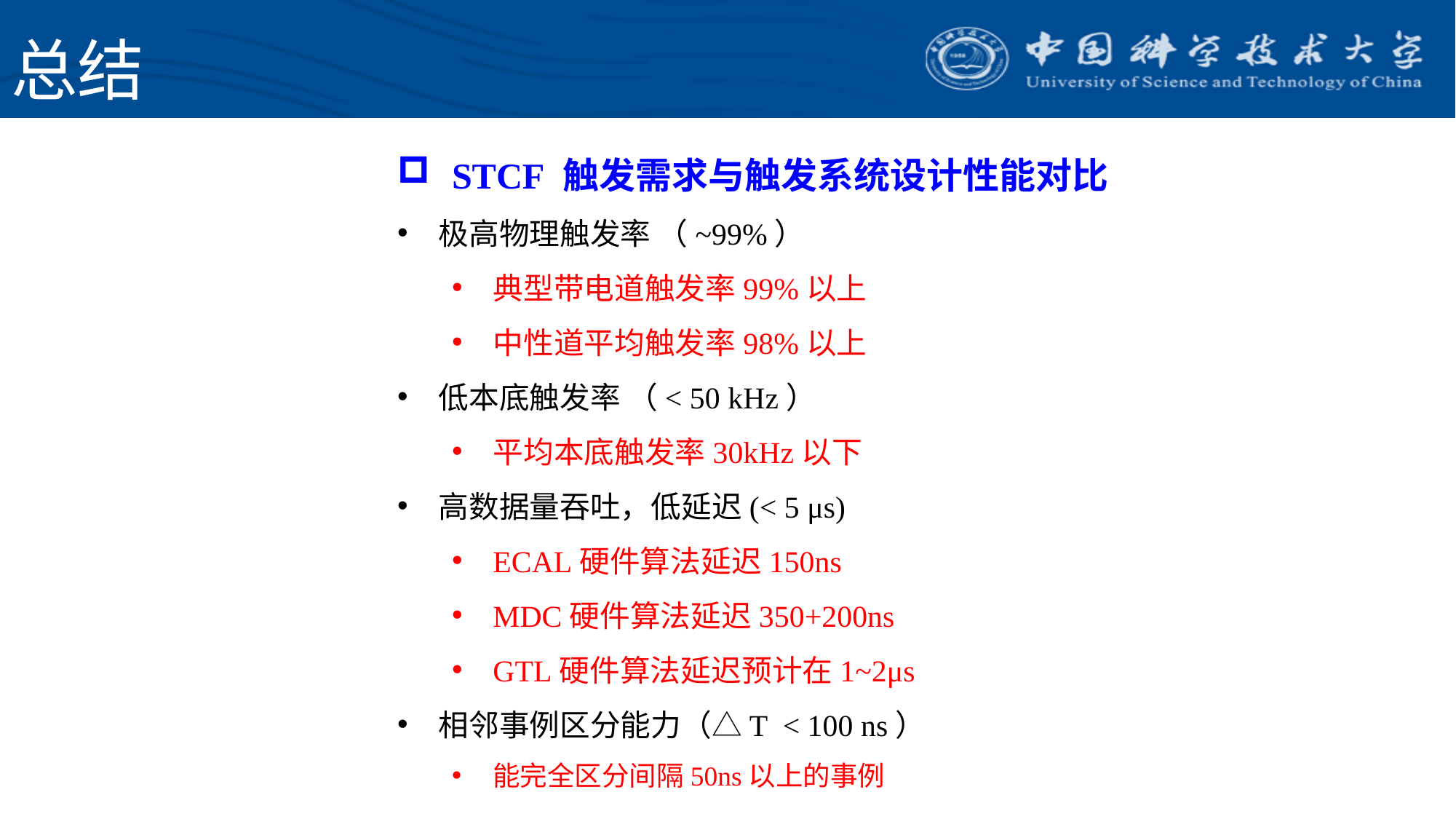

总结
STCF 触发需求与触发系统设计性能对比
极高物理触发率 （~99%）
典型带电道触发率99%以上
中性道平均触发率98%以上
低本底触发率 （< 50 kHz）
平均本底触发率30kHz以下
高数据量吞吐，低延迟(< 5 μs)
ECAL硬件算法延迟150ns
MDC硬件算法延迟350+200ns
GTL硬件算法延迟预计在1~2μs
相邻事例区分能力（△T  < 100 ns）
能完全区分间隔50ns以上的事例